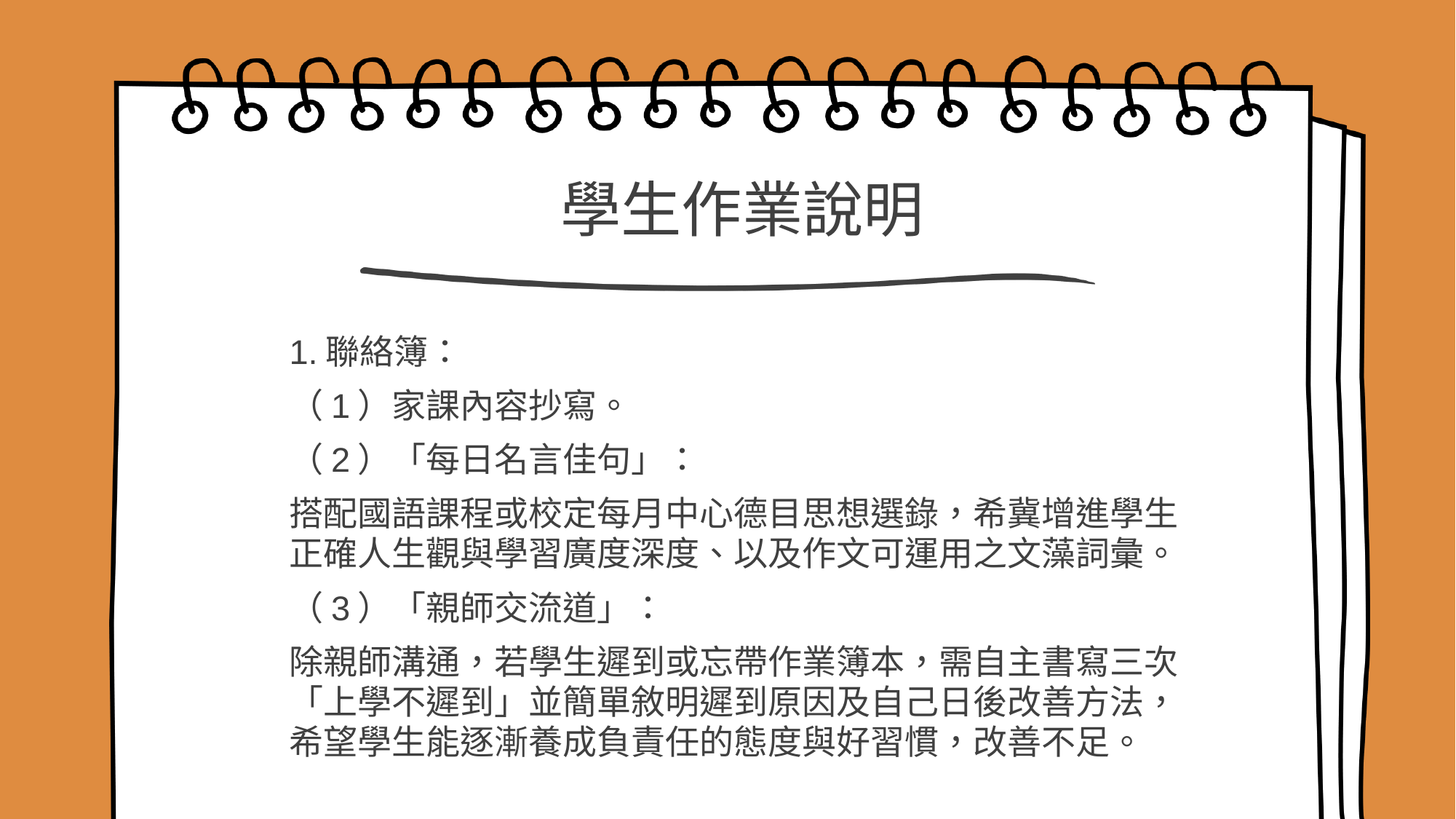

# 學生作業說明
1.聯絡簿：
（1）家課內容抄寫。
（2）「每日名言佳句」：
搭配國語課程或校定每月中心德目思想選錄，希冀增進學生正確人生觀與學習廣度深度、以及作文可運用之文藻詞彙。
（3）「親師交流道」：
除親師溝通，若學生遲到或忘帶作業簿本，需自主書寫三次「上學不遲到」並簡單敘明遲到原因及自己日後改善方法，希望學生能逐漸養成負責任的態度與好習慣，改善不足。